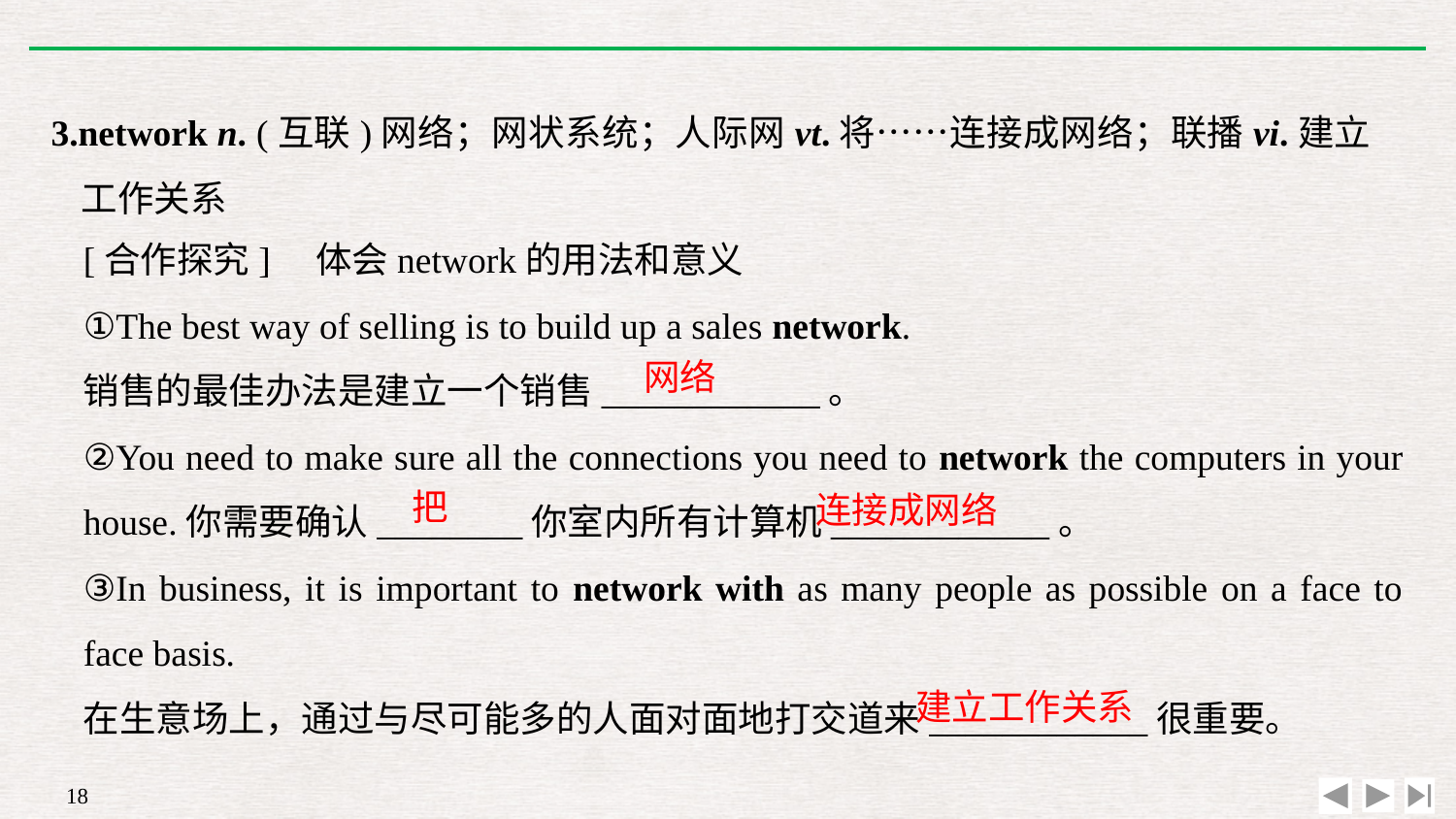

3.network n. (互联)网络；网状系统；人际网vt.将……连接成网络；联播vi.建立工作关系
[合作探究]　体会network的用法和意义
①The best way of selling is to build up a sales network.
销售的最佳办法是建立一个销售____________。
②You need to make sure all the connections you need to network the computers in your house.你需要确认________你室内所有计算机____________。
③In business, it is important to network with as many people as possible on a face to face basis.
在生意场上，通过与尽可能多的人面对面地打交道来____________很重要。
网络
把
连接成网络
建立工作关系